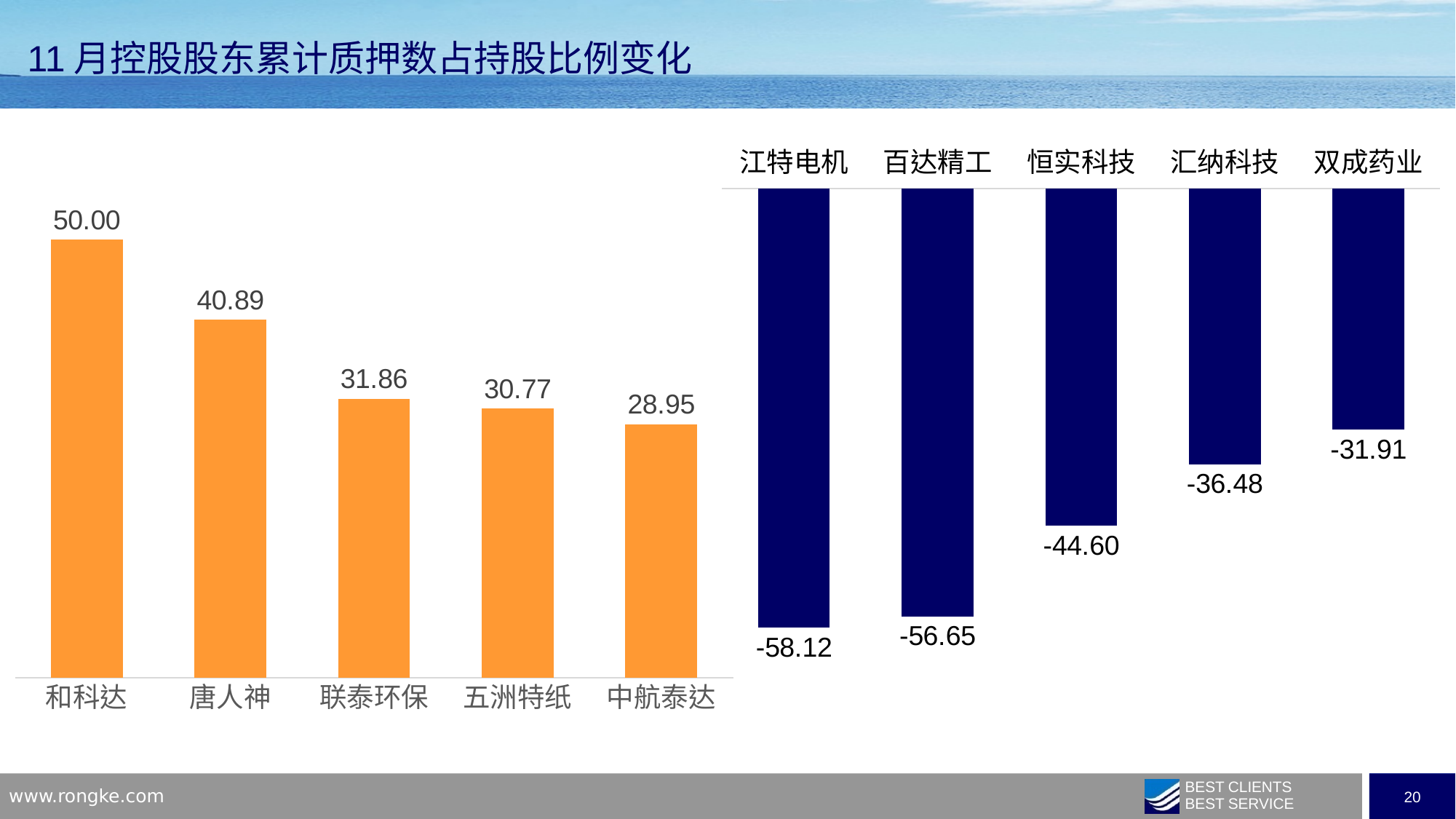

11月控股股东累计质押数占持股比例变化

### Chart

| Category | 系列 1 |
|---|---|
| 江特电机 | -58.121300000000005 |
| 百达精工 | -56.645599999999995 |
| 恒实科技 | -44.6014 |
| 汇纳科技 | -36.480999999999995 |
| 双成药业 | -31.9078 |

### Chart

| Category | 系列 1 |
|---|---|
| 和科达 | 50.0 |
| 唐人神 | 40.8875 |
| 联泰环保 | 31.859700000000004 |
| 五洲特纸 | 30.766600000000004 |
| 中航泰达 | 28.9541 |